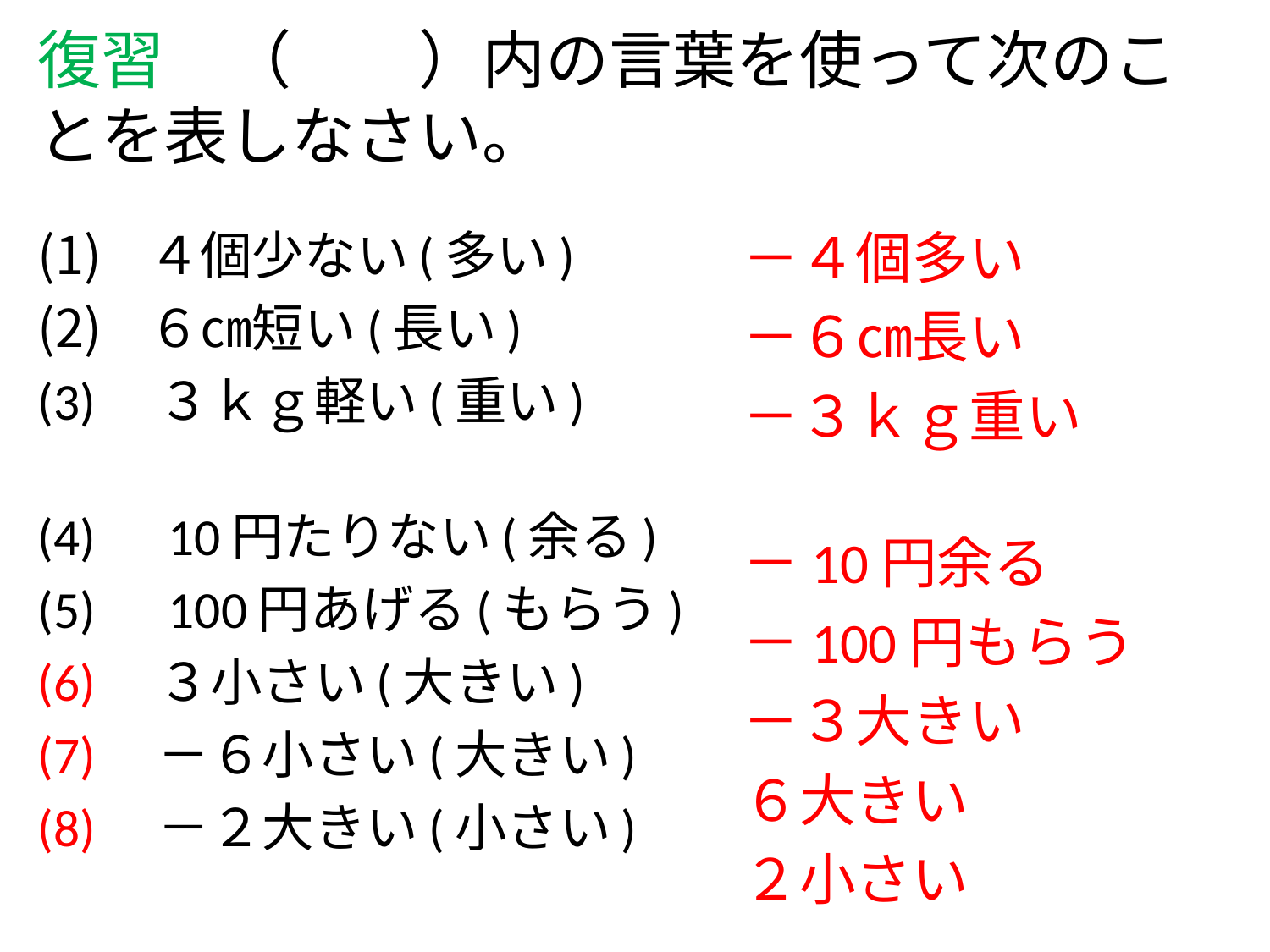

# 復習　（　　）内の言葉を使って次のことを表しなさい。
　４個少ない(多い)
　６㎝短い(長い)
(3)　３ｋｇ軽い(重い)
(4)　10円たりない(余る)
(5)　100円あげる(もらう)
(6)　３小さい(大きい)
(7)　－６小さい(大きい)
(8)　－２大きい(小さい)
－４個多い
－６㎝長い
－３ｋｇ重い
－10円余る
－100円もらう
－３大きい
６大きい
２小さい